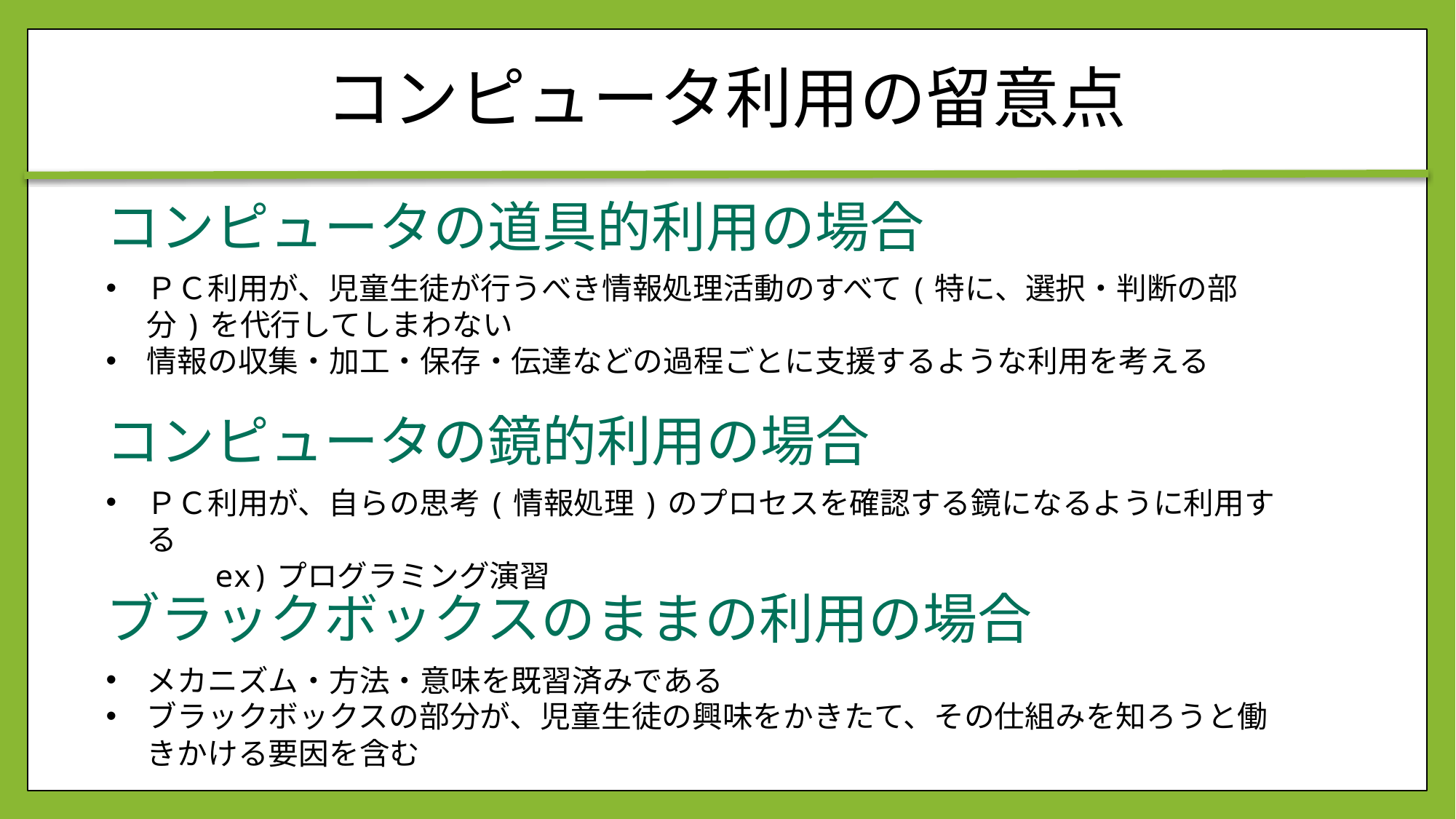

# コンピュータ利用の留意点
コンピュータの道具的利用の場合
ＰＣ利用が、児童生徒が行うべき情報処理活動のすべて(特に、選択・判断の部分)を代行してしまわない
情報の収集・加工・保存・伝達などの過程ごとに支援するような利用を考える
コンピュータの鏡的利用の場合
ＰＣ利用が、自らの思考(情報処理)のプロセスを確認する鏡になるように利用する
	ex)プログラミング演習
ブラックボックスのままの利用の場合
メカニズム・方法・意味を既習済みである
ブラックボックスの部分が、児童生徒の興味をかきたて、その仕組みを知ろうと働きかける要因を含む